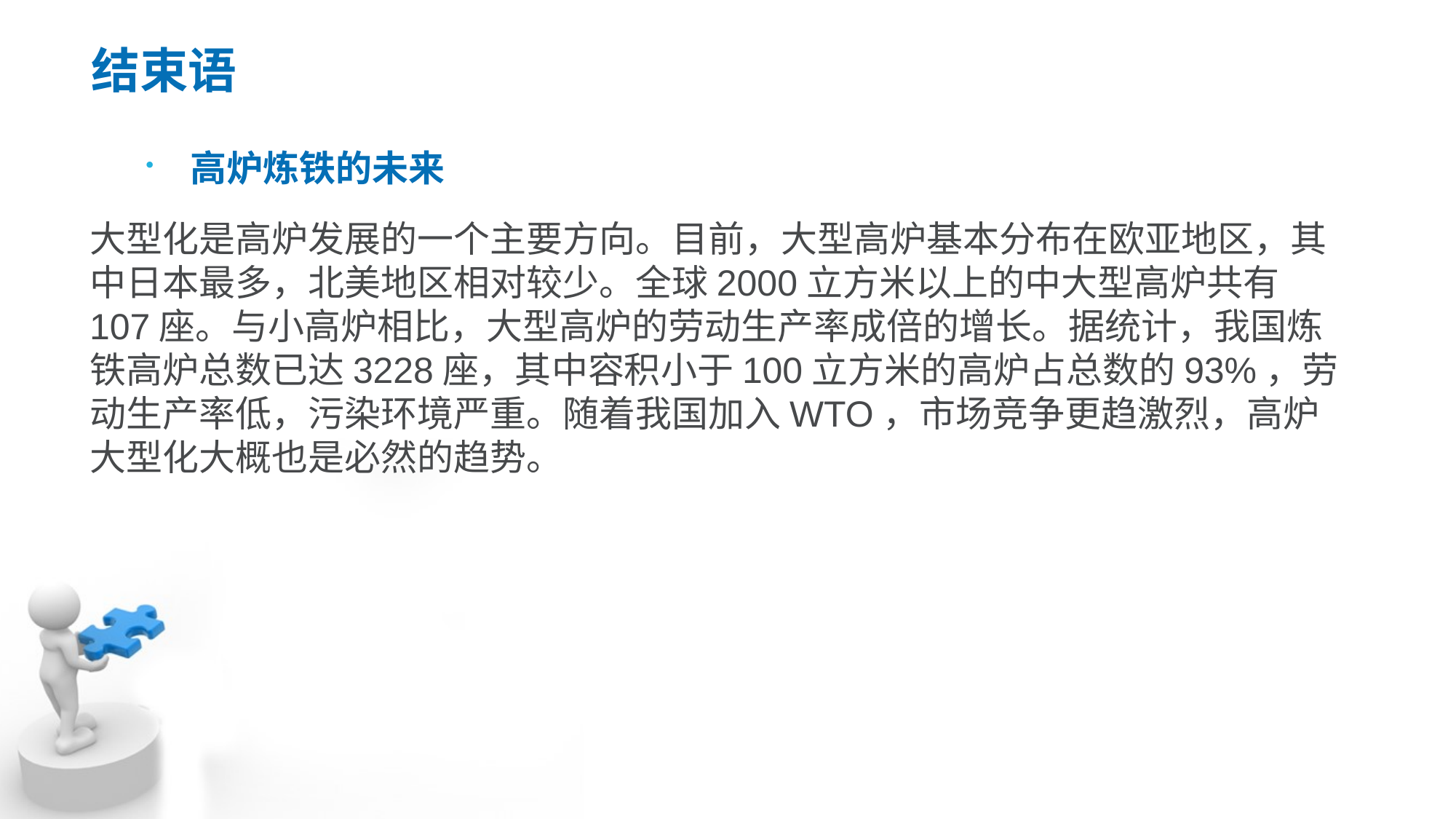

# 结束语
高炉炼铁的未来

大型化是高炉发展的一个主要方向。目前，大型高炉基本分布在欧亚地区，其中日本最多，北美地区相对较少。全球2000立方米以上的中大型高炉共有107座。与小高炉相比，大型高炉的劳动生产率成倍的增长。据统计，我国炼铁高炉总数已达3228座，其中容积小于100立方米的高炉占总数的93%，劳动生产率低，污染环境严重。随着我国加入WTO，市场竞争更趋激烈，高炉大型化大概也是必然的趋势。